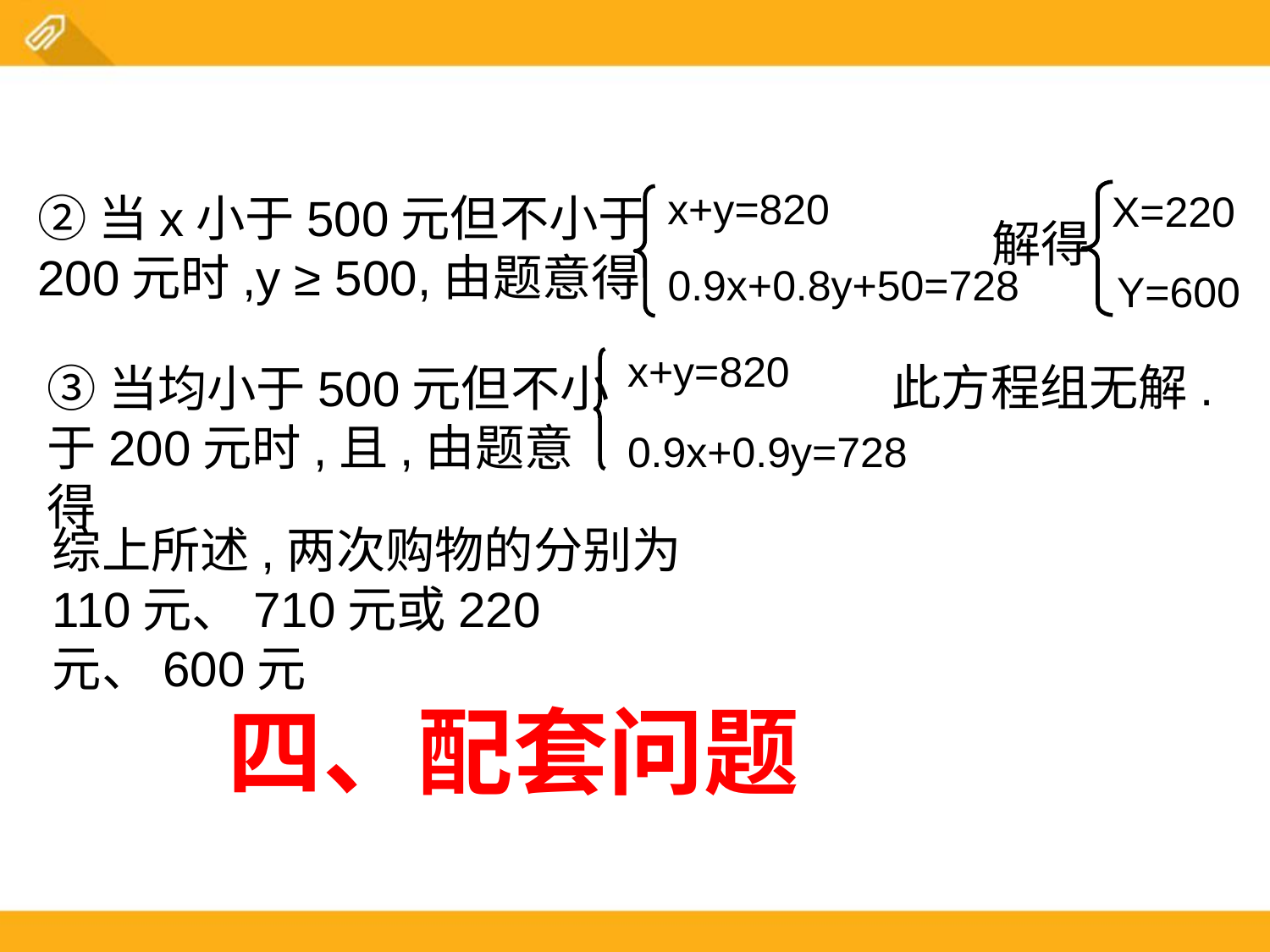

x+y=820

0.9x+0.8y+50=728
X=220

解得
Y=600
②当x小于500元但不小于200元时,y ≥ 500,由题意得
x+y=820

0.9x+0.9y=728
此方程组无解.
③当均小于500元但不小于200元时,且,由题意 得
综上所述,两次购物的分别为110元、710元或220元、600元
四、配套问题